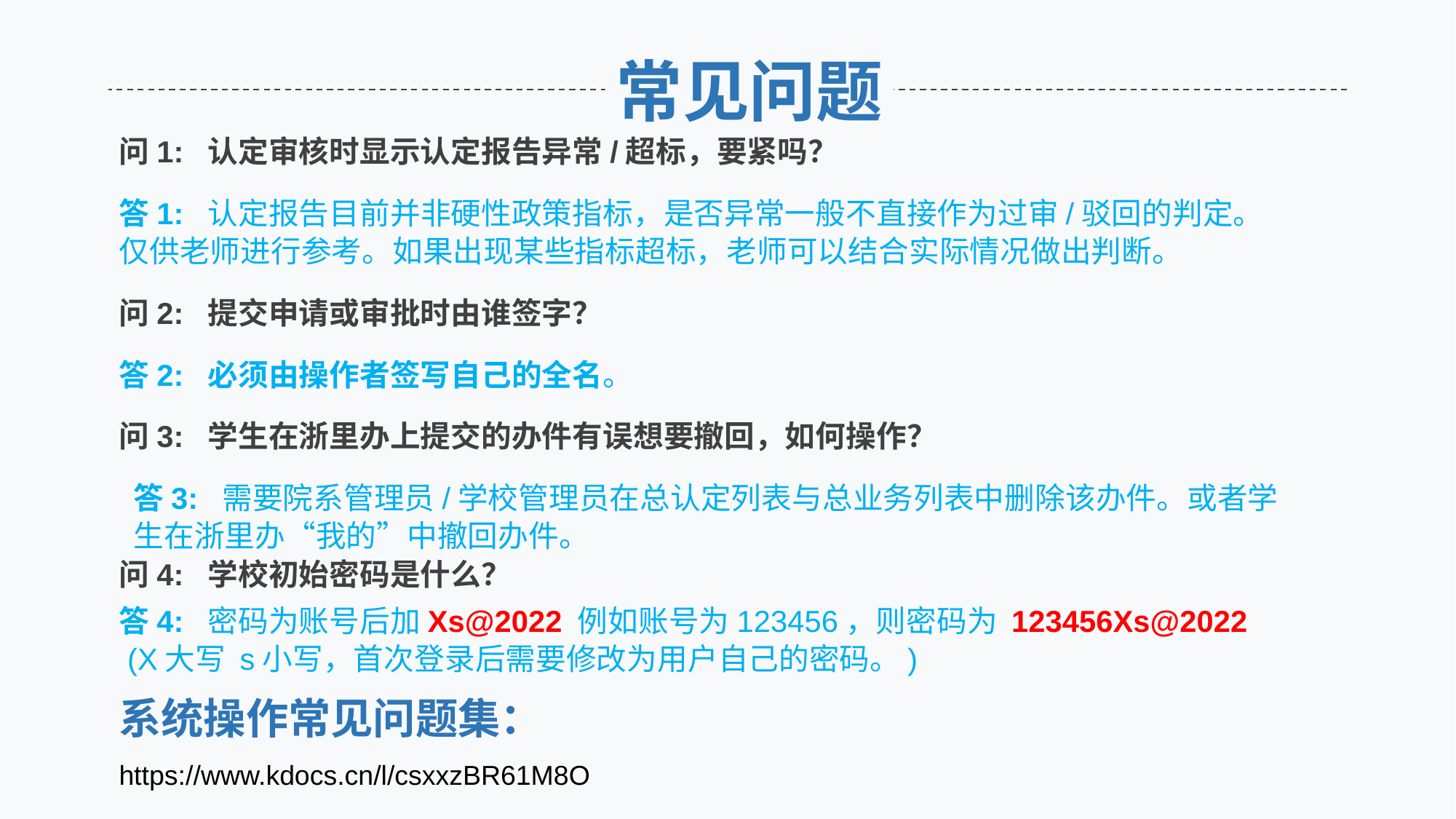

常见问题
问1:  认定审核时显示认定报告异常/超标，要紧吗？
答1:  认定报告目前并非硬性政策指标，是否异常一般不直接作为过审/驳回的判定。
仅供老师进行参考。如果出现某些指标超标，老师可以结合实际情况做出判断。
问2:  提交申请或审批时由谁签字？
答2:  必须由操作者签写自己的全名。
问3:  学生在浙里办上提交的办件有误想要撤回，如何操作？
答3:  需要院系管理员/学校管理员在总认定列表与总业务列表中删除该办件。或者学生在浙里办“我的”中撤回办件。
问4:  学校初始密码是什么？
答4:  密码为账号后加Xs@2022 例如账号为123456，则密码为 123456Xs@2022
 (X大写 s小写，首次登录后需要修改为用户自己的密码。)
系统操作常见问题集：

https://www.kdocs.cn/l/csxxzBR61M8O